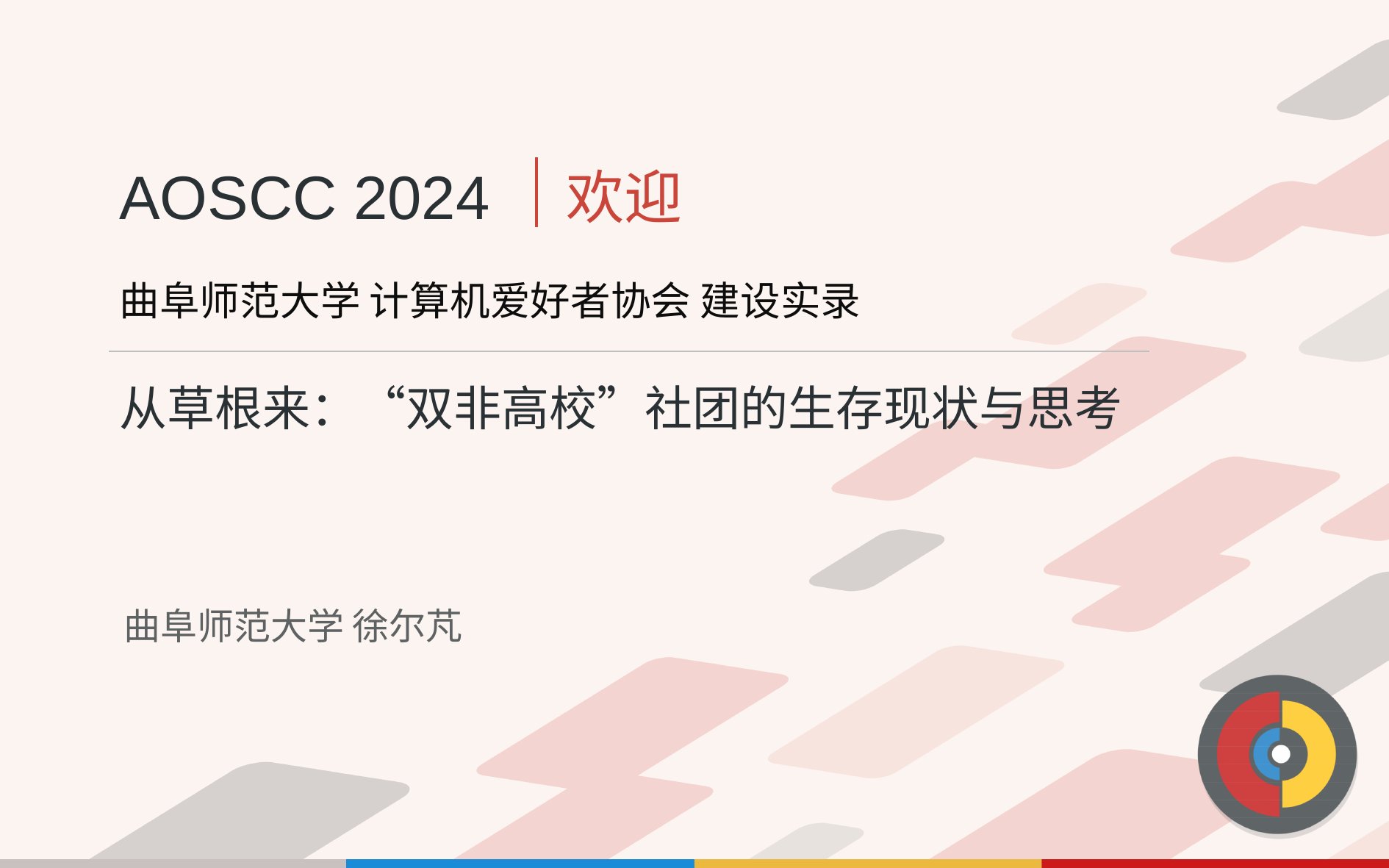

曲阜师范大学 计算机爱好者协会 建设实录
# 从草根来：“双非高校”社团的生存现状与思考
曲阜师范大学 徐尔芃